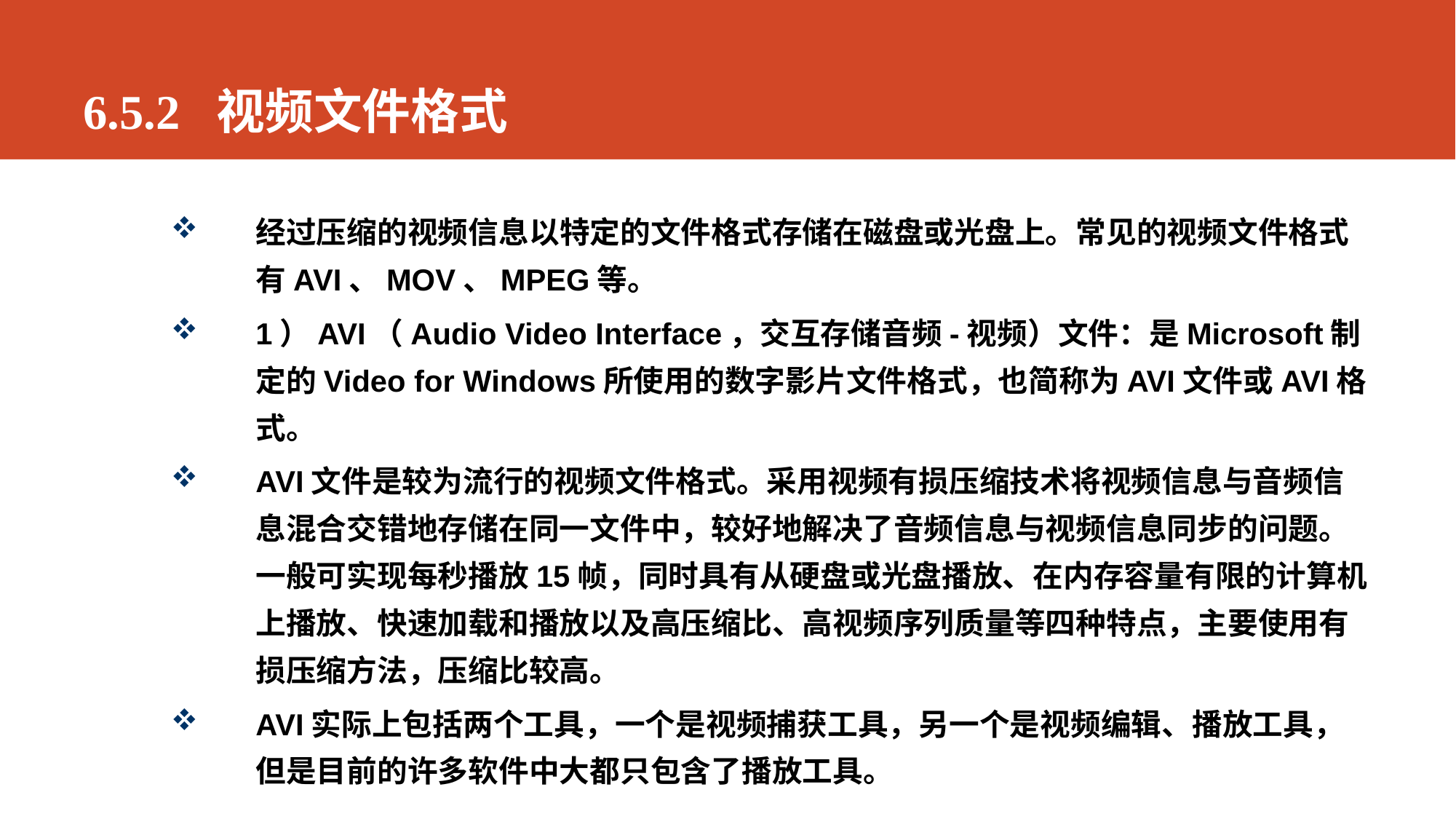

# 6.5.2  视频文件格式
经过压缩的视频信息以特定的文件格式存储在磁盘或光盘上。常见的视频文件格式有AVI、MOV、MPEG等。
1）AVI（Audio Video Interface，交互存储音频-视频）文件：是Microsoft制定的Video for Windows所使用的数字影片文件格式，也简称为AVI文件或AVI格式。
AVI文件是较为流行的视频文件格式。采用视频有损压缩技术将视频信息与音频信息混合交错地存储在同一文件中，较好地解决了音频信息与视频信息同步的问题。一般可实现每秒播放15帧，同时具有从硬盘或光盘播放、在内存容量有限的计算机上播放、快速加载和播放以及高压缩比、高视频序列质量等四种特点，主要使用有损压缩方法，压缩比较高。
AVI实际上包括两个工具，一个是视频捕获工具，另一个是视频编辑、播放工具，但是目前的许多软件中大都只包含了播放工具。